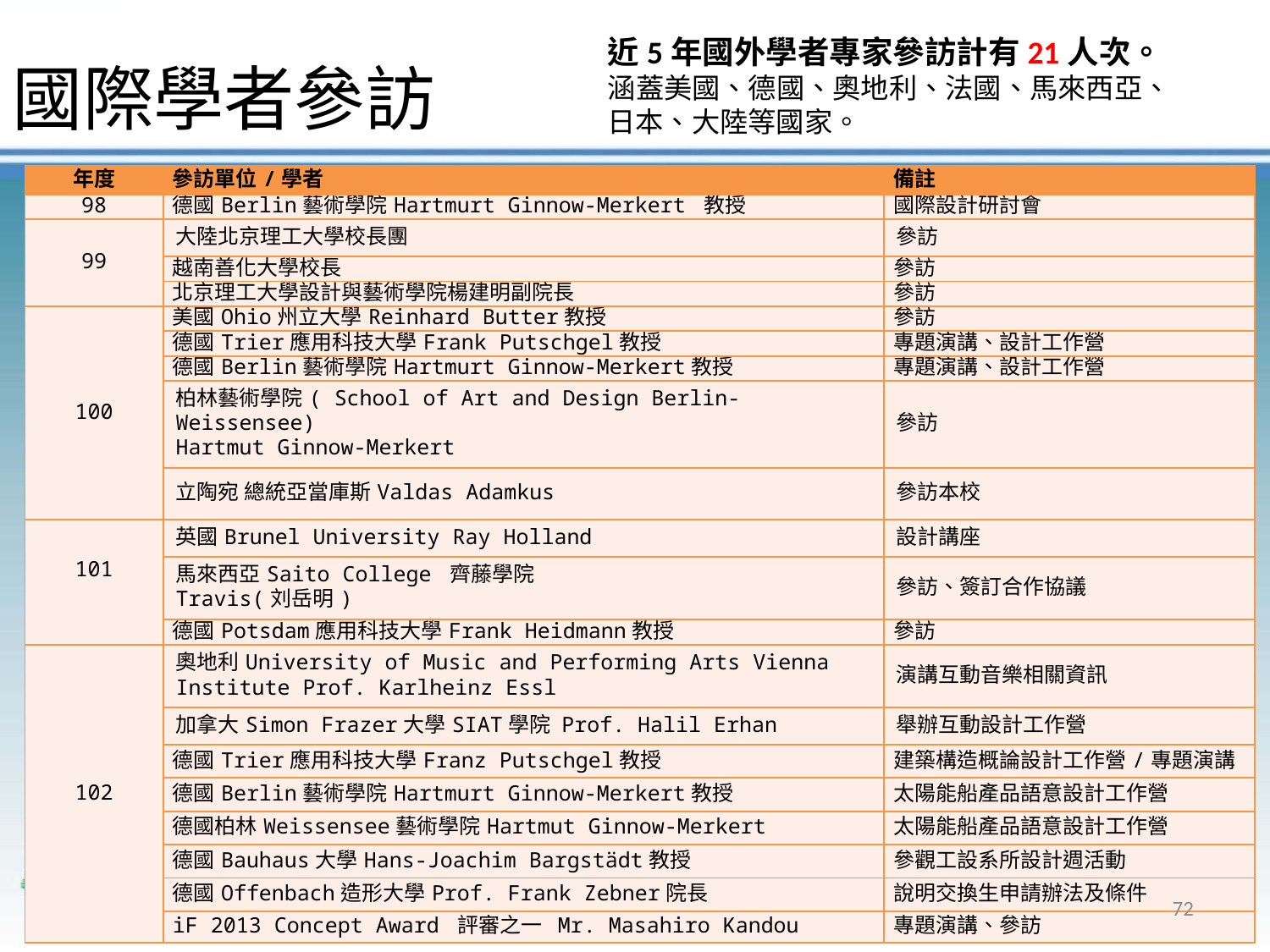

國際學者參訪
近5年國外學者專家參訪計有21人次。
涵蓋美國、德國、奧地利、法國、馬來西亞、日本、大陸等國家。
| 年度 | 參訪單位/學者 | 備註 |
| --- | --- | --- |
| 98 | 德國Berlin藝術學院Hartmurt Ginnow-Merkert 教授 | 國際設計研討會 |
| 99 | 大陸北京理工大學校長團 | 參訪 |
|  | 越南善化大學校長 | 參訪 |
|  | 北京理工大學設計與藝術學院楊建明副院長 | 參訪 |
| 100 | 美國Ohio州立大學Reinhard Butter教授 | 參訪 |
|  | 德國Trier應用科技大學Frank Putschgel教授 | 專題演講、設計工作營 |
|  | 德國Berlin藝術學院Hartmurt Ginnow-Merkert教授 | 專題演講、設計工作營 |
|  | 柏林藝術學院( School of Art and Design Berlin-Weissensee) Hartmut Ginnow-Merkert | 參訪 |
|  | 立陶宛 總統亞當庫斯Valdas Adamkus | 參訪本校 |
| 101 | 英國Brunel University Ray Holland | 設計講座 |
|  | 馬來西亞Saito College 齊藤學院 Travis(刘岳明) | 參訪、簽訂合作協議 |
|  | 德國Potsdam應用科技大學Frank Heidmann教授 | 參訪 |
| 102 | 奧地利University of Music and Performing Arts Vienna Institute Prof. Karlheinz Essl | 演講互動音樂相關資訊 |
|  | 加拿大Simon Frazer大學SIAT學院 Prof. Halil Erhan | 舉辦互動設計工作營 |
|  | 德國Trier應用科技大學Franz Putschgel教授 | 建築構造概論設計工作營/專題演講 |
|  | 德國Berlin藝術學院Hartmurt Ginnow-Merkert教授 | 太陽能船產品語意設計工作營 |
|  | 德國柏林Weissensee藝術學院Hartmut Ginnow-Merkert | 太陽能船產品語意設計工作營 |
|  | 德國Bauhaus大學Hans-Joachim Bargstädt教授 | 參觀工設系所設計週活動 |
|  | 德國Offenbach造形大學Prof. Frank Zebner院長 | 說明交換生申請辦法及條件 |
|  | iF 2013 Concept Award 評審之一 Mr. Masahiro Kandou | 專題演講、參訪 |
72